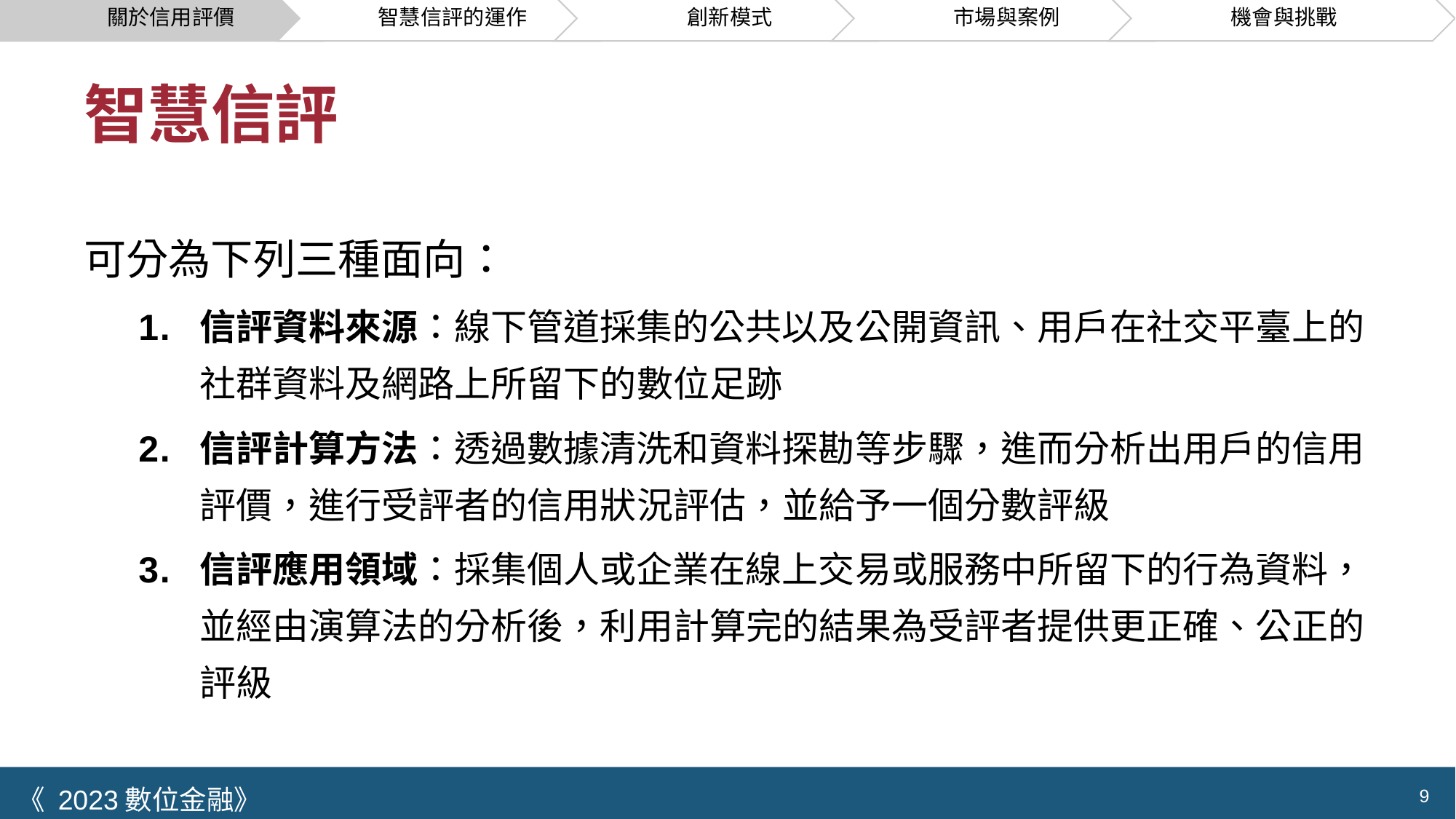

關於信用評價
智慧信評的運作
創新模式
市場與案例
機會與挑戰
# 智慧信評
可分為下列三種面向：
信評資料來源：線下管道採集的公共以及公開資訊、用戶在社交平臺上的社群資料及網路上所留下的數位足跡
信評計算方法：透過數據清洗和資料探勘等步驟，進而分析出用戶的信用評價，進行受評者的信用狀況評估，並給予一個分數評級
信評應用領域：採集個人或企業在線上交易或服務中所留下的行為資料，並經由演算法的分析後，利用計算完的結果為受評者提供更正確、公正的評級
9